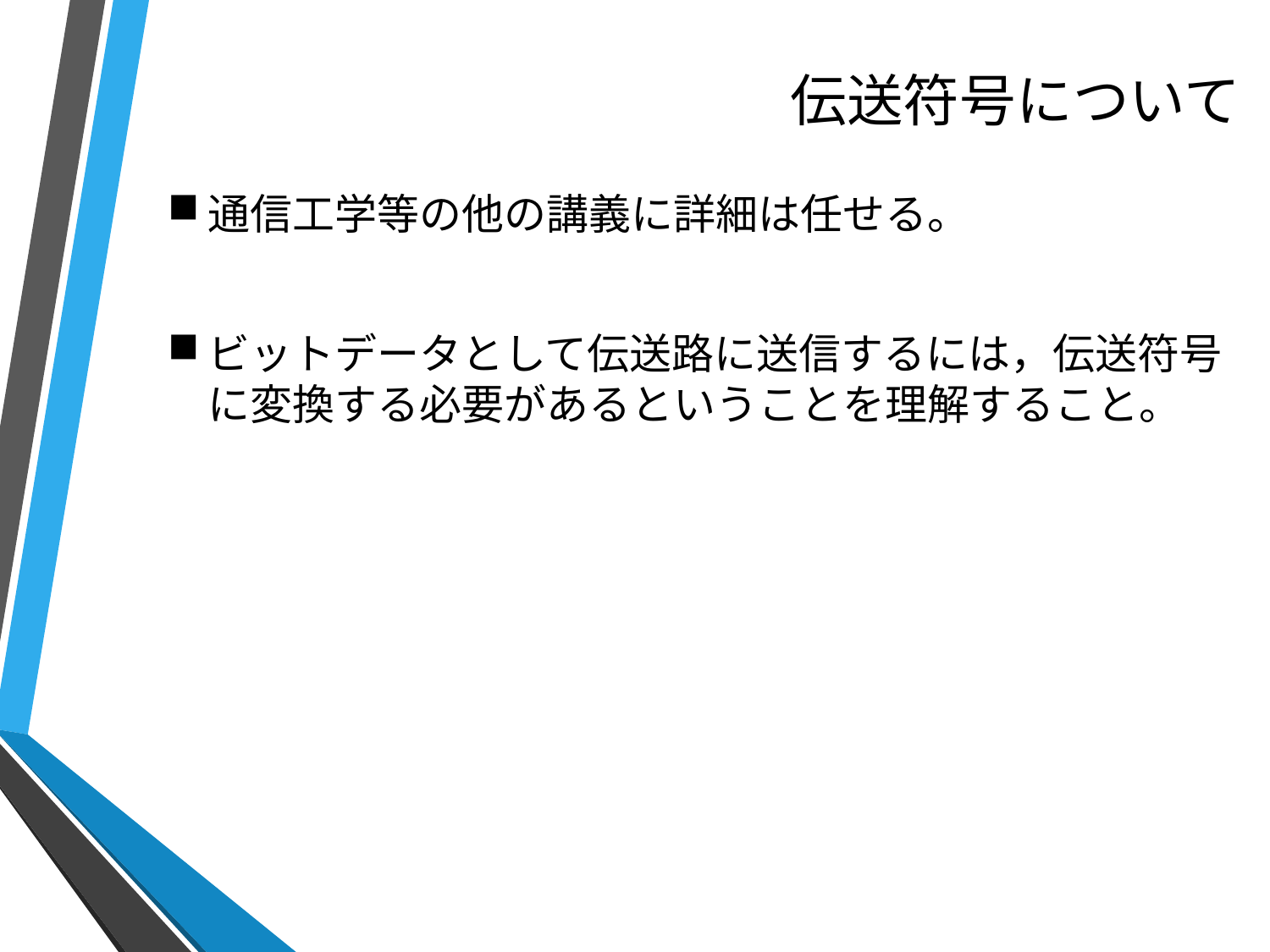

# 伝送符号について
通信工学等の他の講義に詳細は任せる。

ビットデータとして伝送路に送信するには，伝送符号に変換する必要があるということを理解すること。